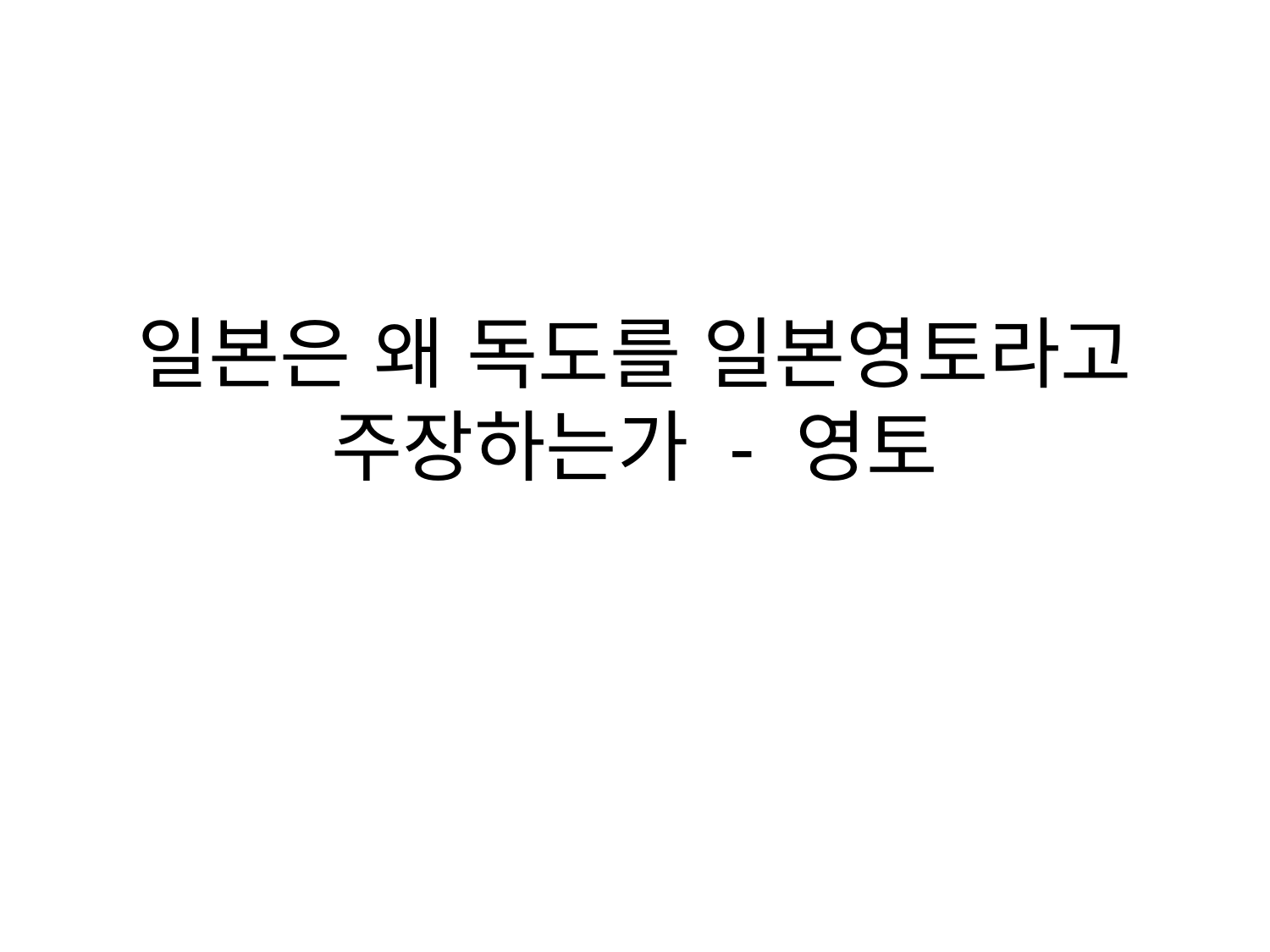

# 일본은 왜 독도를 일본영토라고 주장하는가 - 영토